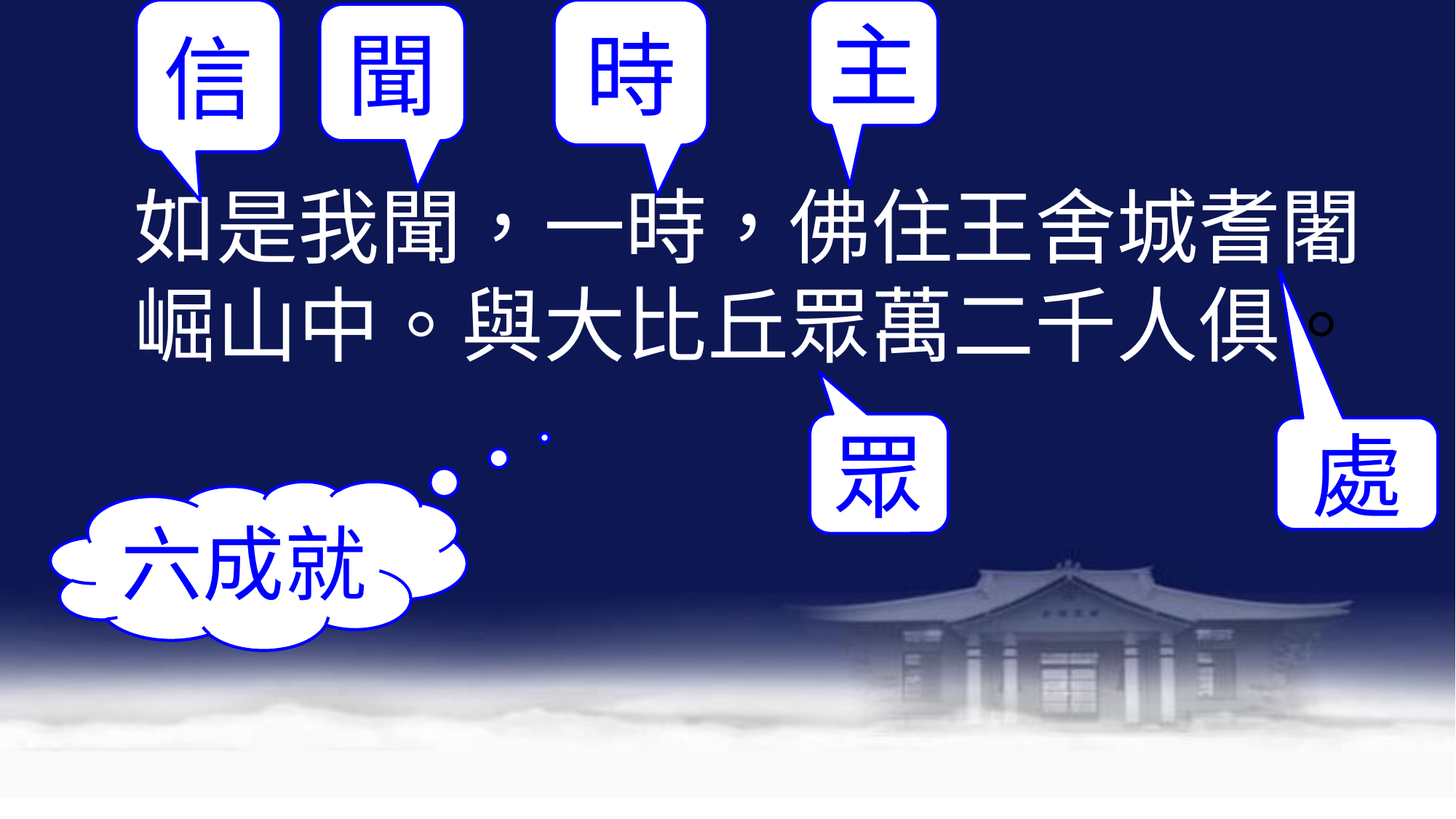

信
時
主
聞
如是我聞，一時，佛住王舍城耆闍崛山中。與大比丘眾萬二千人俱。
眾
處
六成就